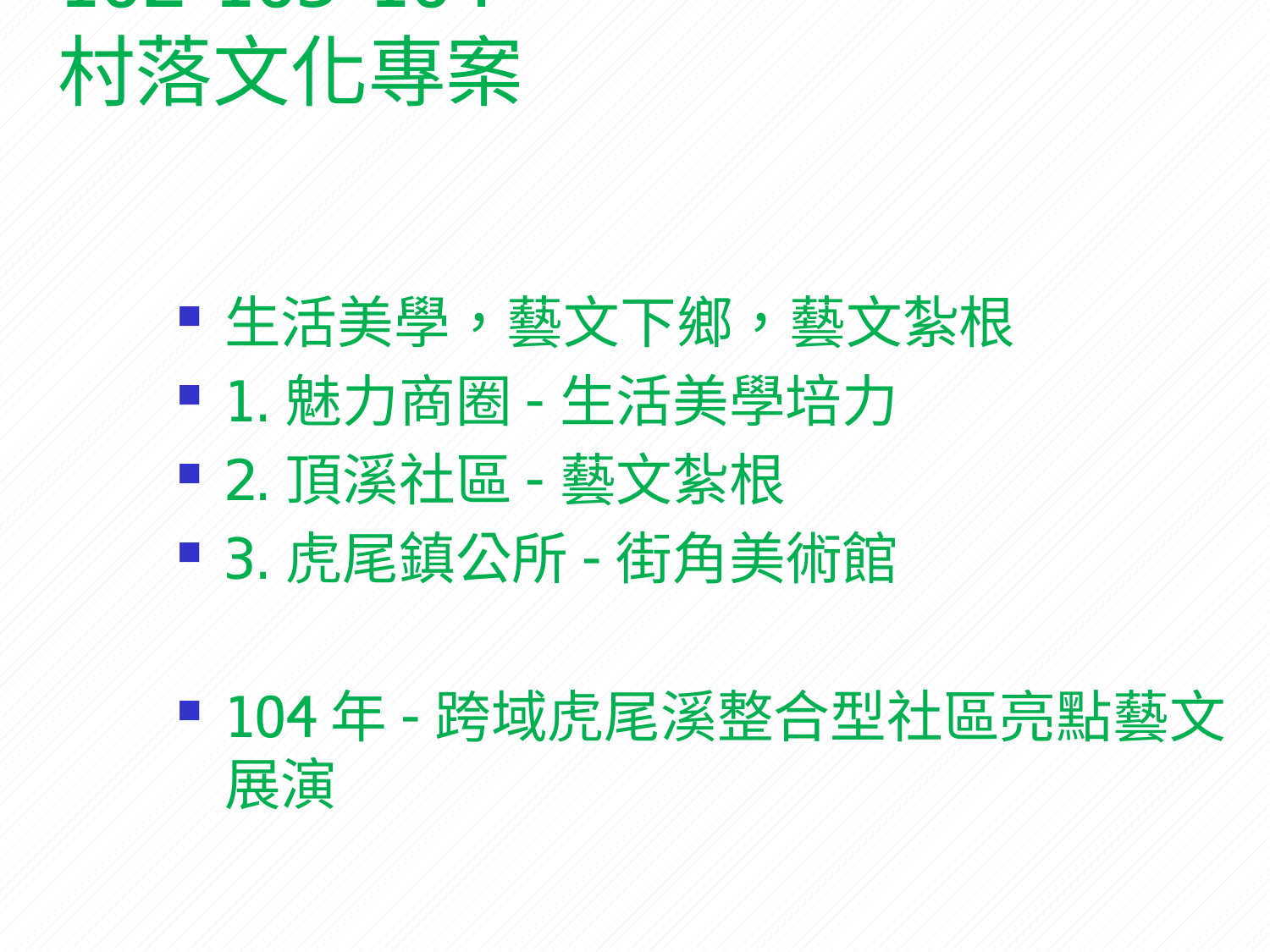

# 102-103-104 村落文化專案
生活美學，藝文下鄉，藝文紮根
1.魅力商圈-生活美學培力
2.頂溪社區-藝文紮根
3.虎尾鎮公所-街角美術館

104年-跨域虎尾溪整合型社區亮點藝文展演